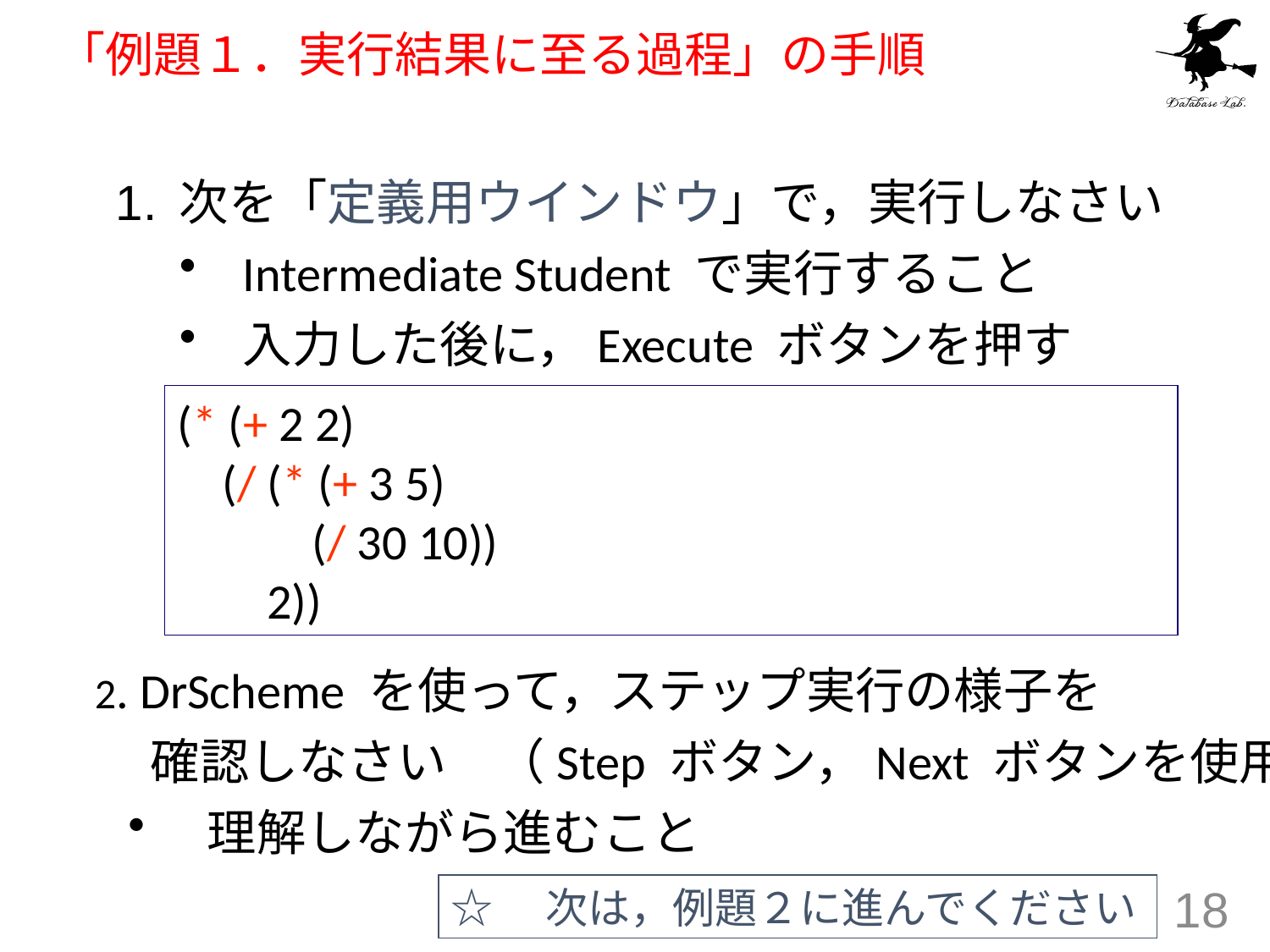

# 「例題１．実行結果に至る過程」の手順
次を「定義用ウインドウ」で，実行しなさい
Intermediate Student で実行すること
入力した後に，Execute ボタンを押す
(* (+ 2 2)
    (/ (* (+ 3 5)
            (/ 30 10))
        2))
2. DrScheme を使って，ステップ実行の様子を
    確認しなさい　（Step ボタン，Next ボタンを使用）
　理解しながら進むこと
☆　次は，例題２に進んでください
18